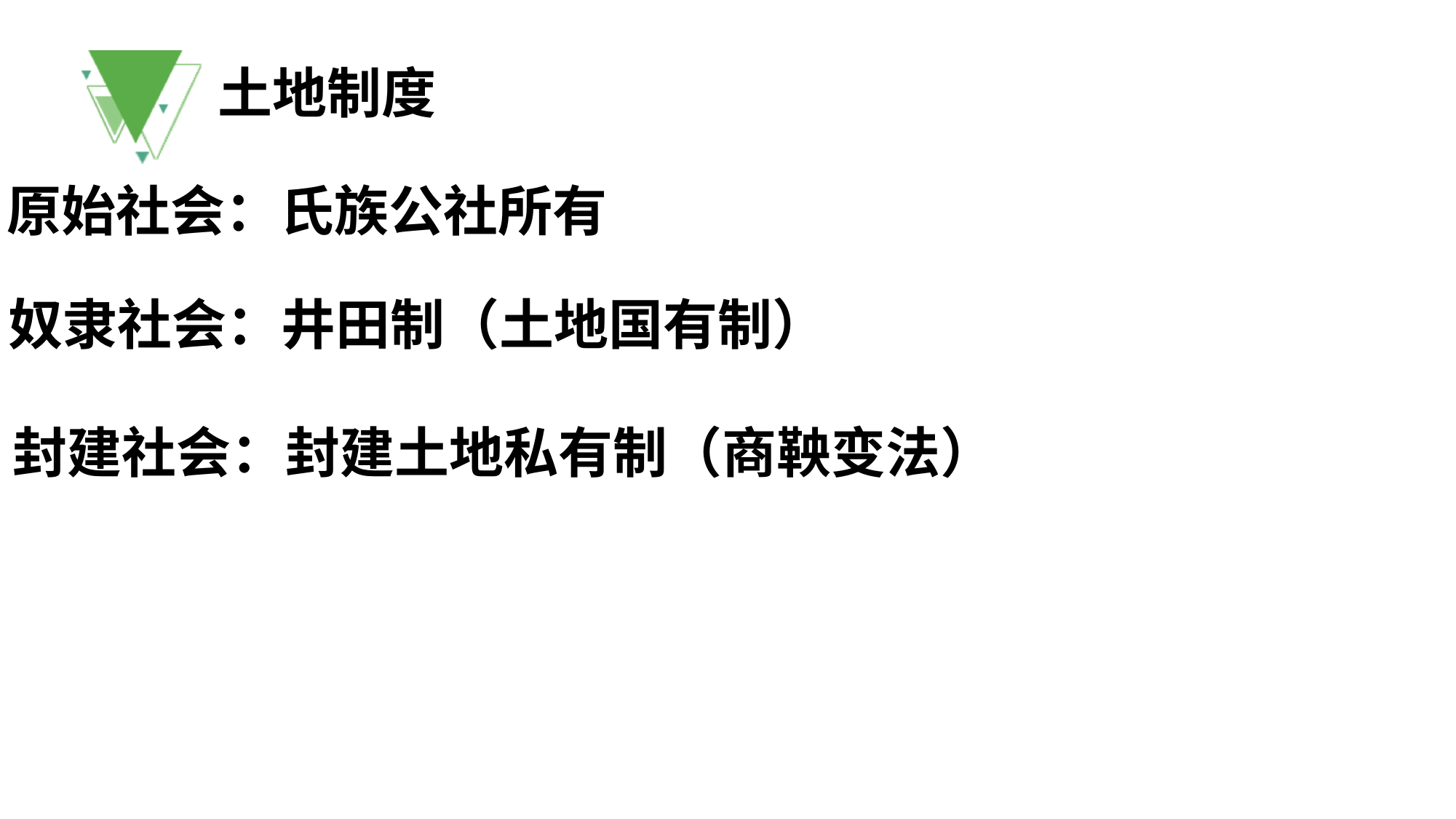

土地制度
原始社会：氏族公社所有
奴隶社会：井田制（土地国有制）
封建社会：封建土地私有制（商鞅变法）